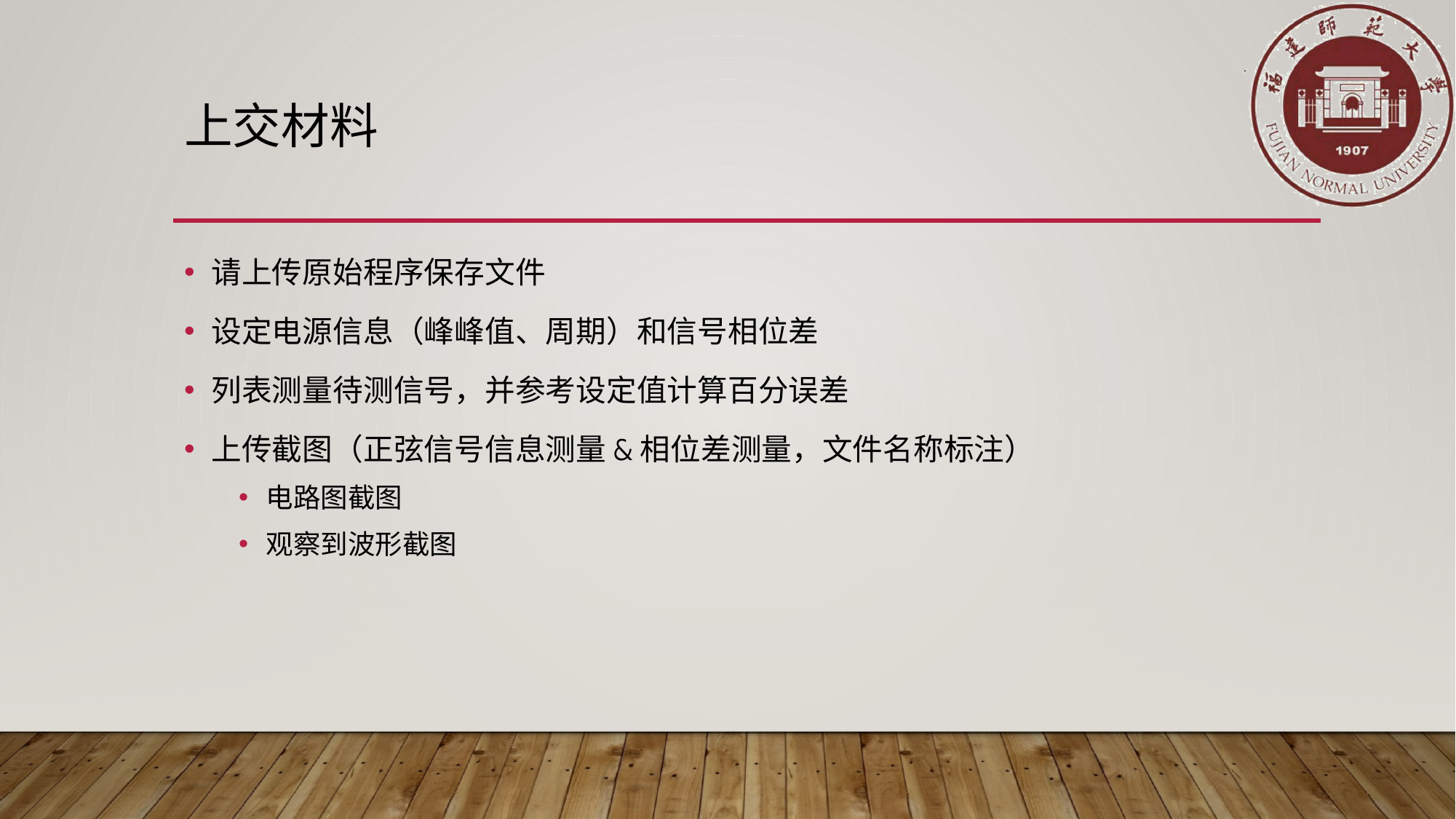

# 上交材料
请上传原始程序保存文件
设定电源信息（峰峰值、周期）和信号相位差
列表测量待测信号，并参考设定值计算百分误差
上传截图（正弦信号信息测量&相位差测量，文件名称标注）
电路图截图
观察到波形截图